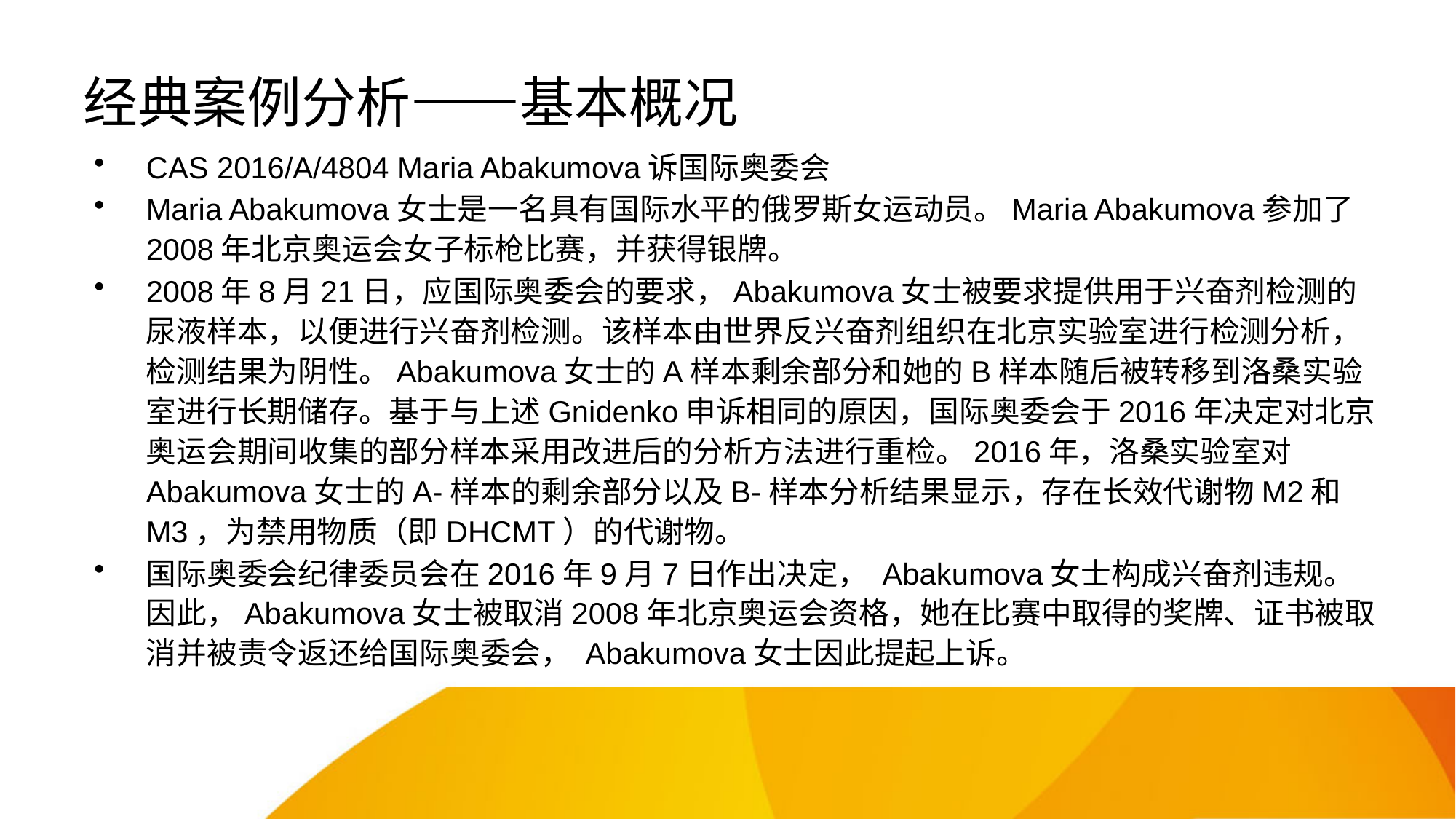

# 经典案例分析——基本概况
CAS 2016/A/4804 Maria Abakumova诉国际奥委会
Maria Abakumova女士是一名具有国际水平的俄罗斯女运动员。Maria Abakumova参加了2008年北京奥运会女子标枪比赛，并获得银牌。
2008年8月21日，应国际奥委会的要求，Abakumova女士被要求提供用于兴奋剂检测的尿液样本，以便进行兴奋剂检测。该样本由世界反兴奋剂组织在北京实验室进行检测分析，检测结果为阴性。Abakumova女士的A样本剩余部分和她的B样本随后被转移到洛桑实验室进行长期储存。基于与上述Gnidenko申诉相同的原因，国际奥委会于2016年决定对北京奥运会期间收集的部分样本采用改进后的分析方法进行重检。2016年，洛桑实验室对Abakumova女士的A-样本的剩余部分以及B-样本分析结果显示，存在长效代谢物M2和M3，为禁用物质（即DHCMT）的代谢物。
国际奥委会纪律委员会在2016年9月7日作出决定， Abakumova女士构成兴奋剂违规。因此，Abakumova女士被取消2008年北京奥运会资格，她在比赛中取得的奖牌、证书被取消并被责令返还给国际奥委会， Abakumova女士因此提起上诉。